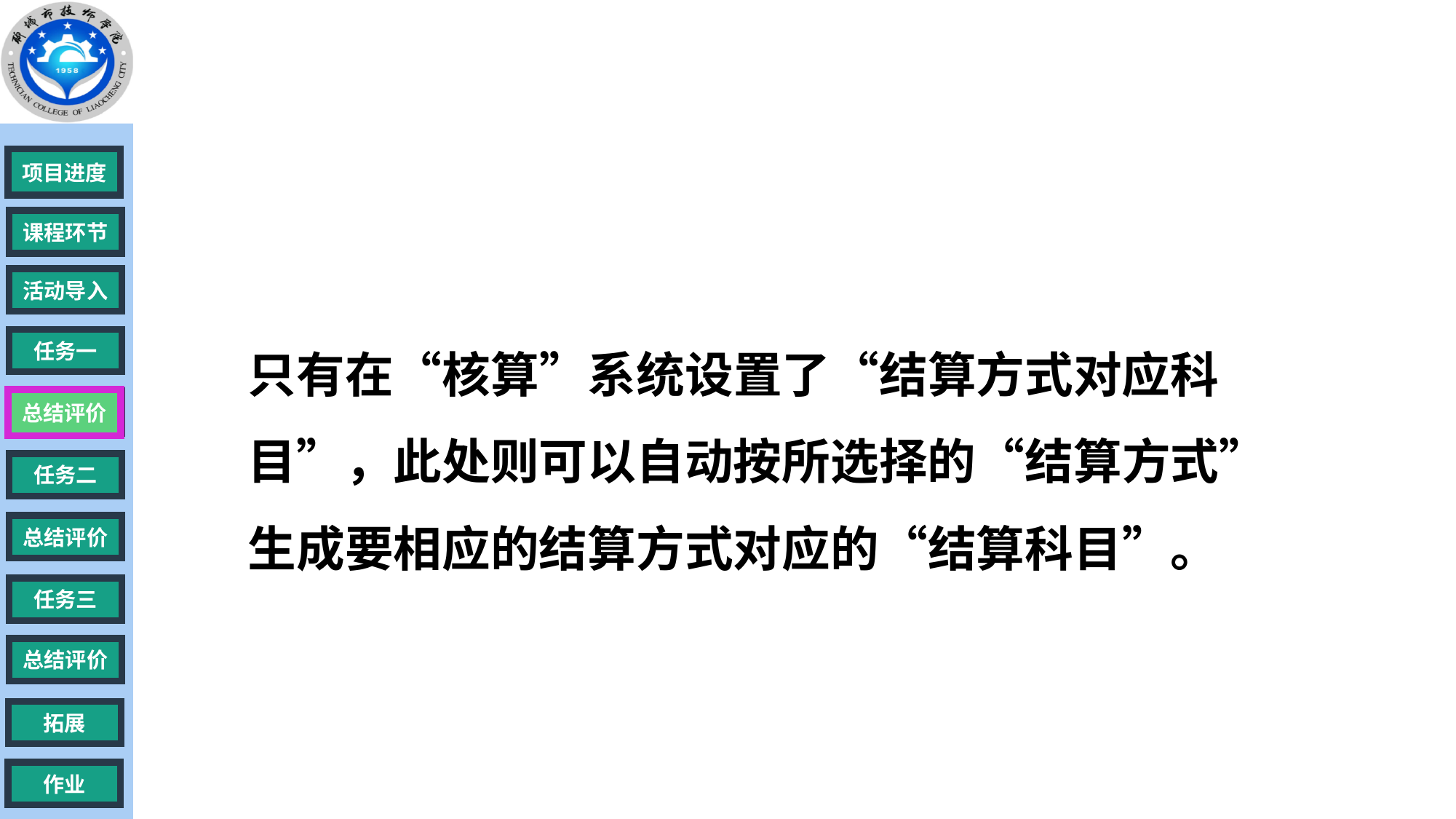

只有在“核算”系统设置了“结算方式对应科目”，此处则可以自动按所选择的“结算方式”生成要相应的结算方式对应的“结算科目”。
总结评价